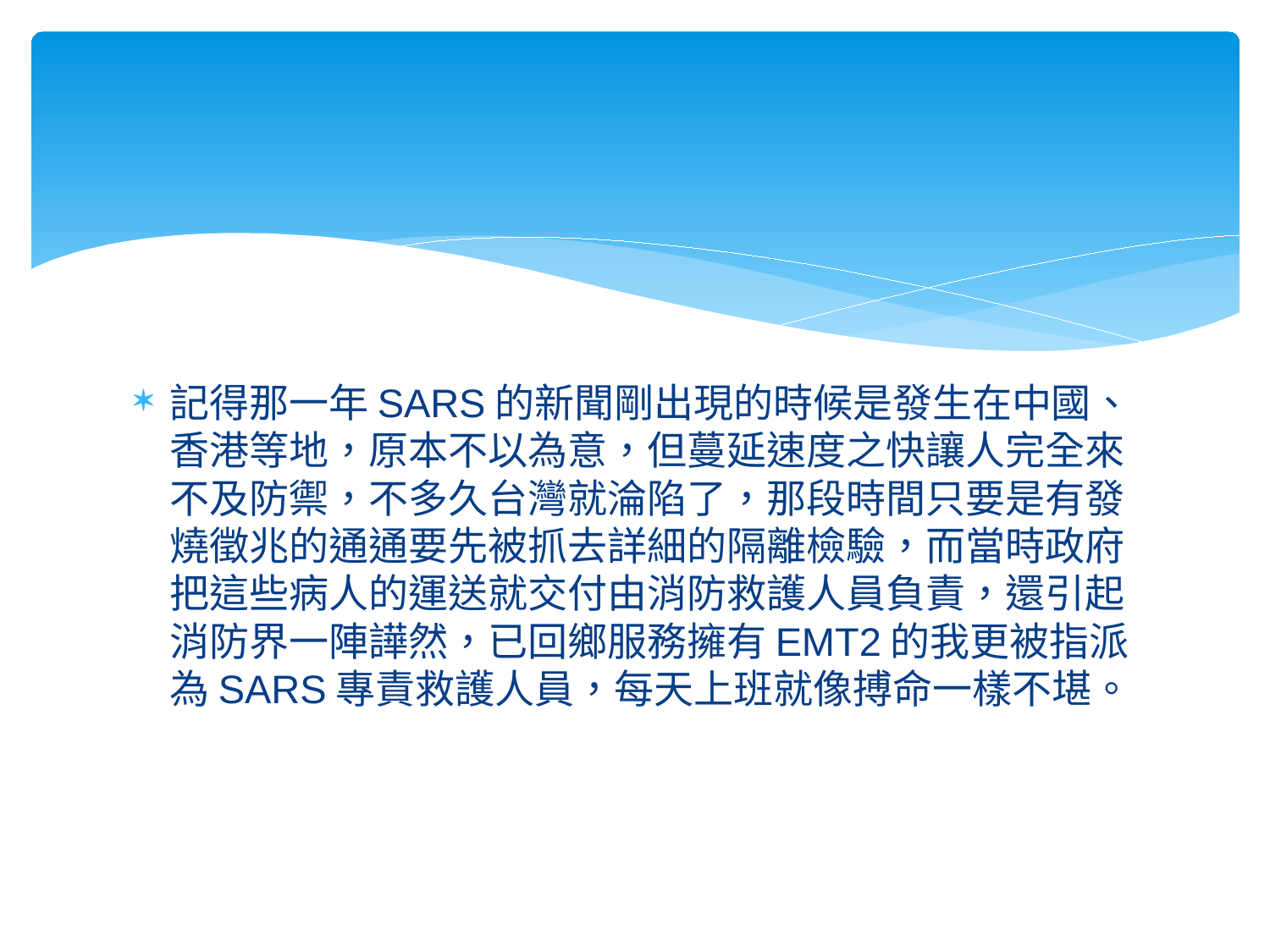

#
記得那一年SARS的新聞剛出現的時候是發生在中國、香港等地，原本不以為意，但蔓延速度之快讓人完全來不及防禦，不多久台灣就淪陷了，那段時間只要是有發燒徵兆的通通要先被抓去詳細的隔離檢驗，而當時政府把這些病人的運送就交付由消防救護人員負責，還引起消防界一陣譁然，已回鄉服務擁有EMT2的我更被指派為SARS專責救護人員，每天上班就像搏命一樣不堪。